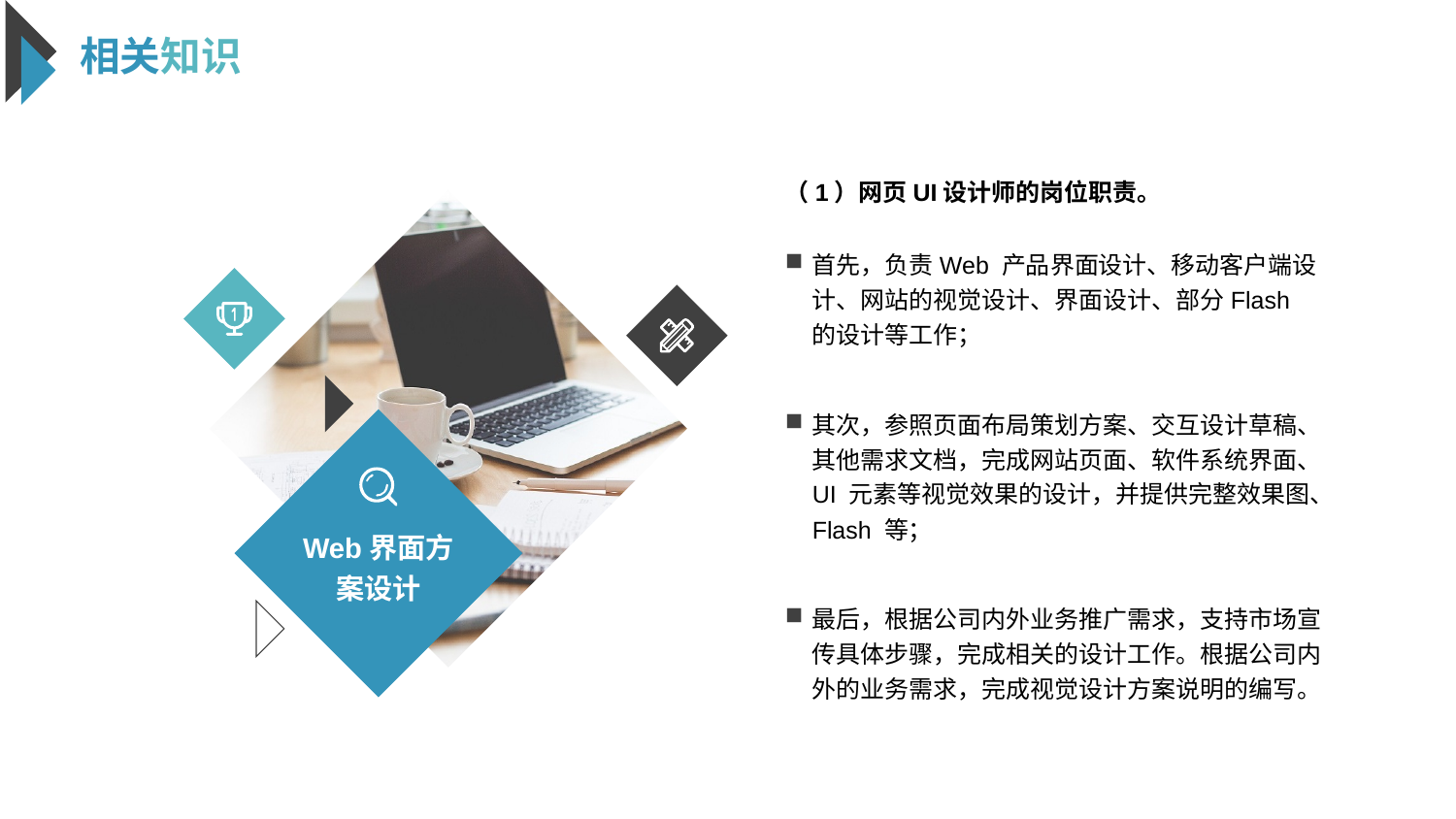

相关知识

（1）网页UI设计师的岗位职责。

首先，负责Web 产品界面设计、移动客户端设计、网站的视觉设计、界面设计、部分Flash 的设计等工作；

其次，参照页面布局策划方案、交互设计草稿、其他需求文档，完成网站页面、软件系统界面、UI 元素等视觉效果的设计，并提供完整效果图、Flash 等；

最后，根据公司内外业务推广需求，支持市场宣传具体步骤，完成相关的设计工作。根据公司内外的业务需求，完成视觉设计方案说明的编写。

Web界面方案设计